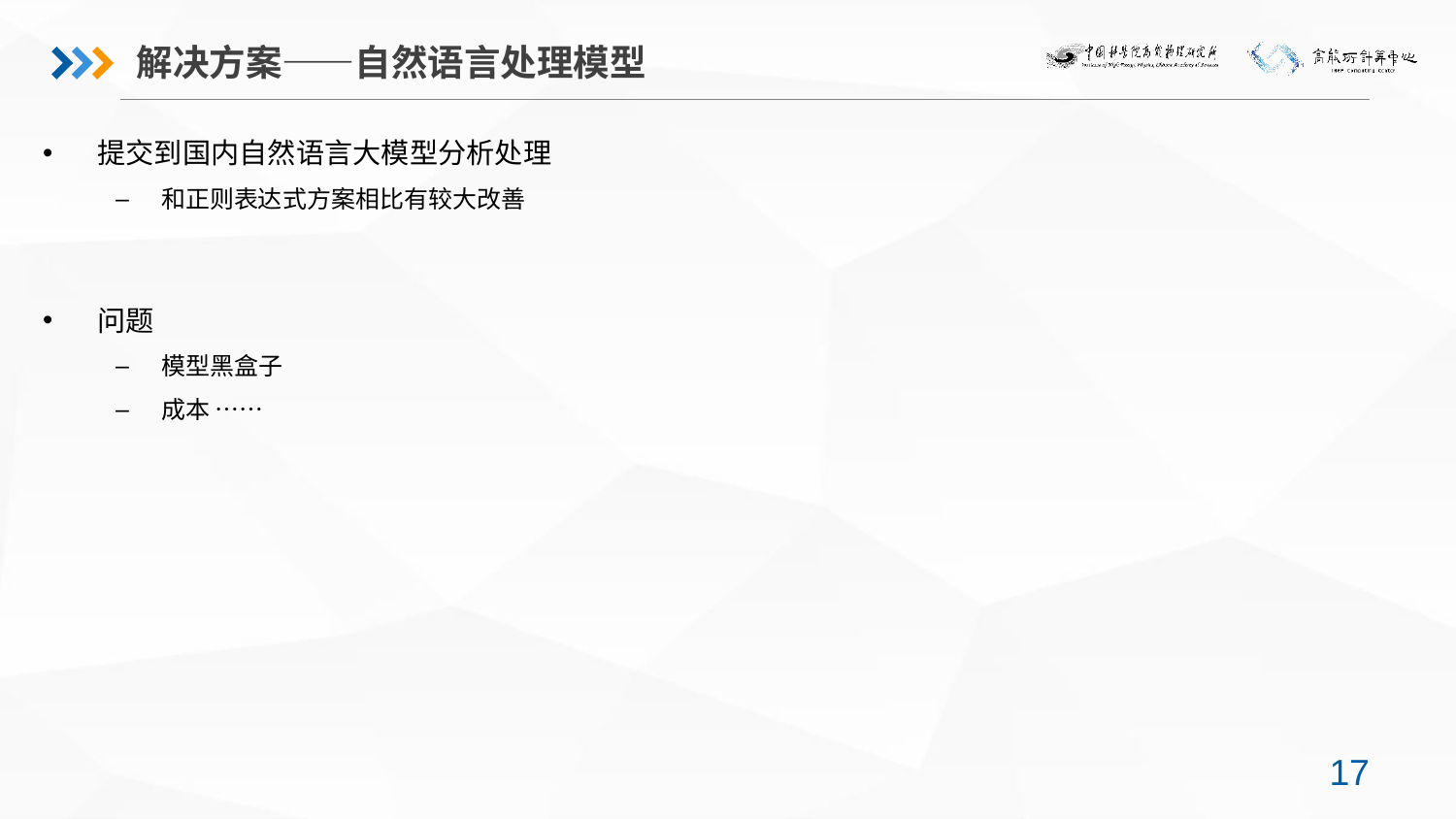

解决方案——自然语言处理模型
提交到国内自然语言大模型分析处理
和正则表达式方案相比有较大改善

问题
模型黑盒子
成本 ……